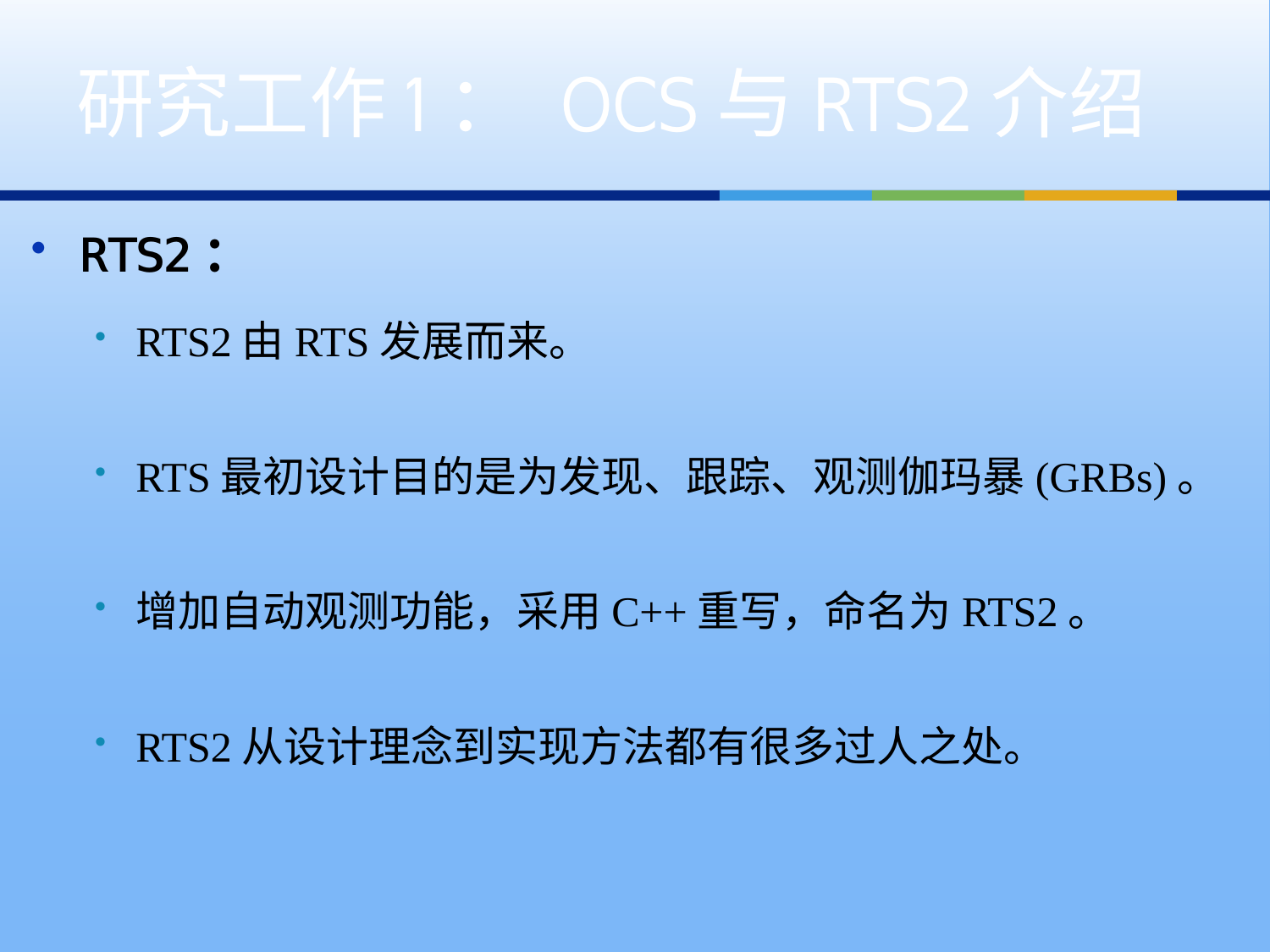

# 研究工作1： OCS与RTS2介绍
RTS2：

RTS2由RTS发展而来。

RTS最初设计目的是为发现、跟踪、观测伽玛暴(GRBs)。

增加自动观测功能，采用C++重写，命名为RTS2。

RTS2从设计理念到实现方法都有很多过人之处。